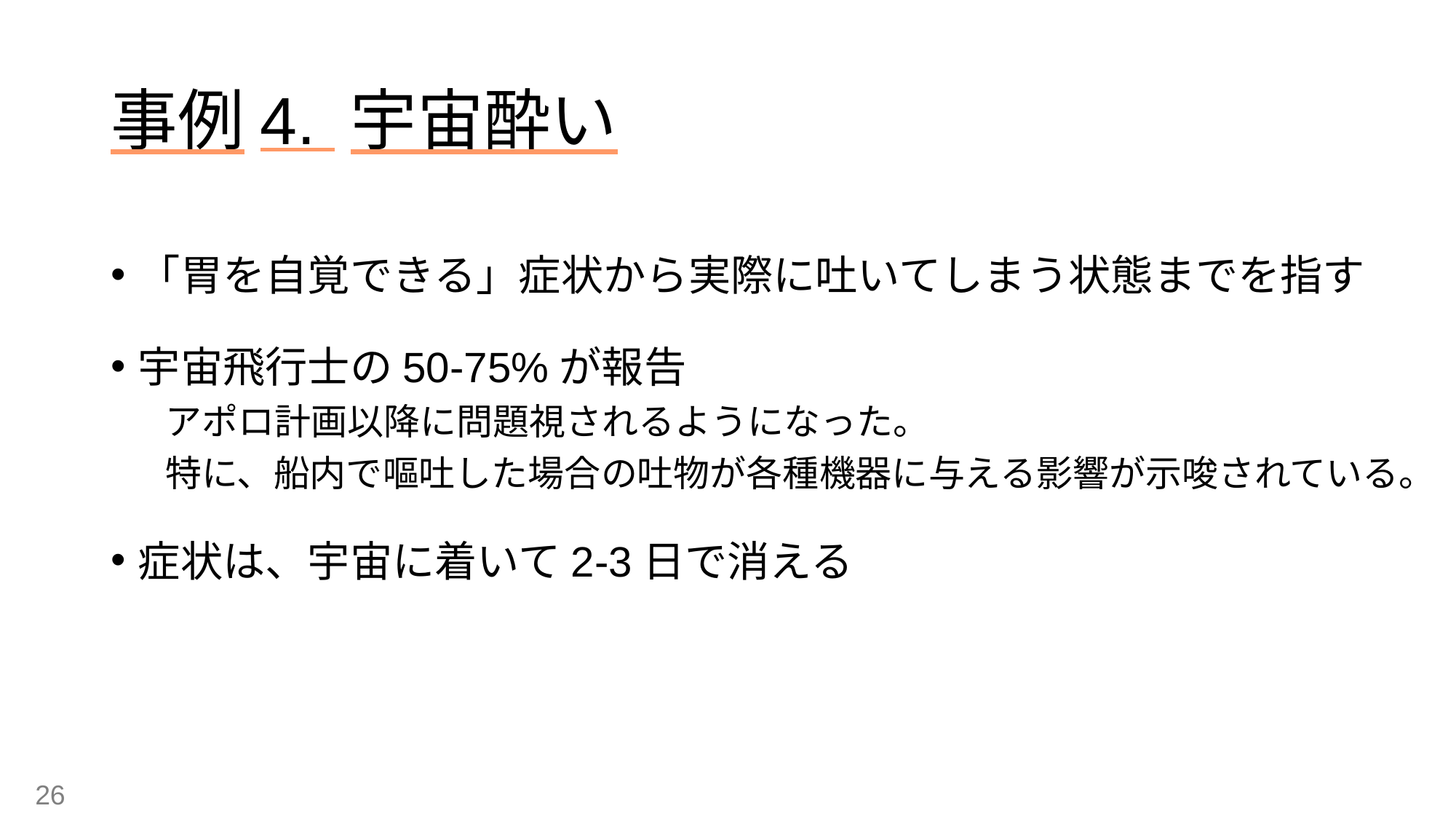

# 事例4. 宇宙酔い
「胃を自覚できる」症状から実際に吐いてしまう状態までを指す
宇宙飛行士の50-75%が報告
アポロ計画以降に問題視されるようになった。
特に、船内で嘔吐した場合の吐物が各種機器に与える影響が示唆されている。
症状は、宇宙に着いて2-3日で消える

26